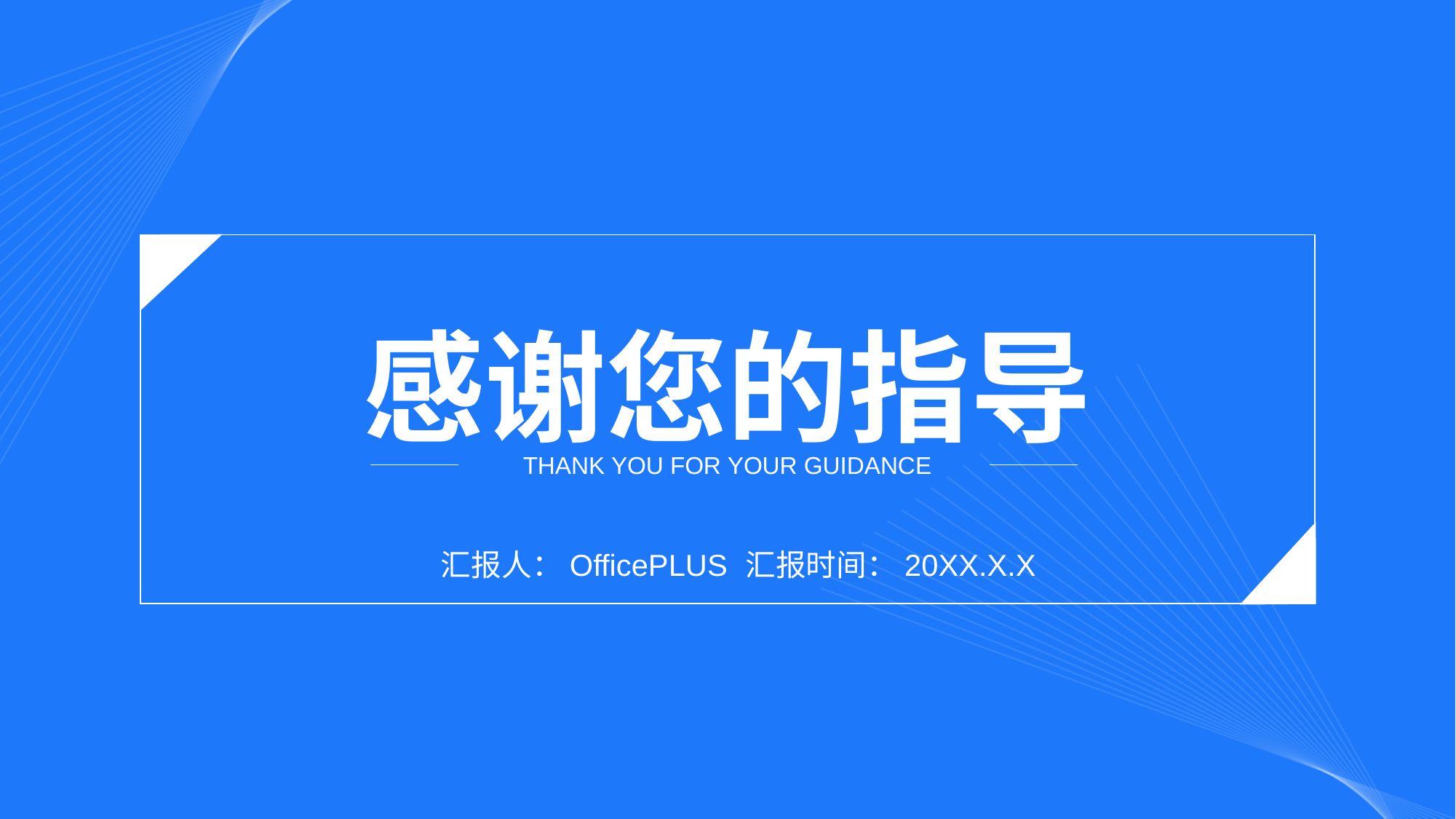

感谢您的指导
THANK YOU FOR YOUR GUIDANCE
汇报时间：20XX.X.X
汇报人：OfficePLUS